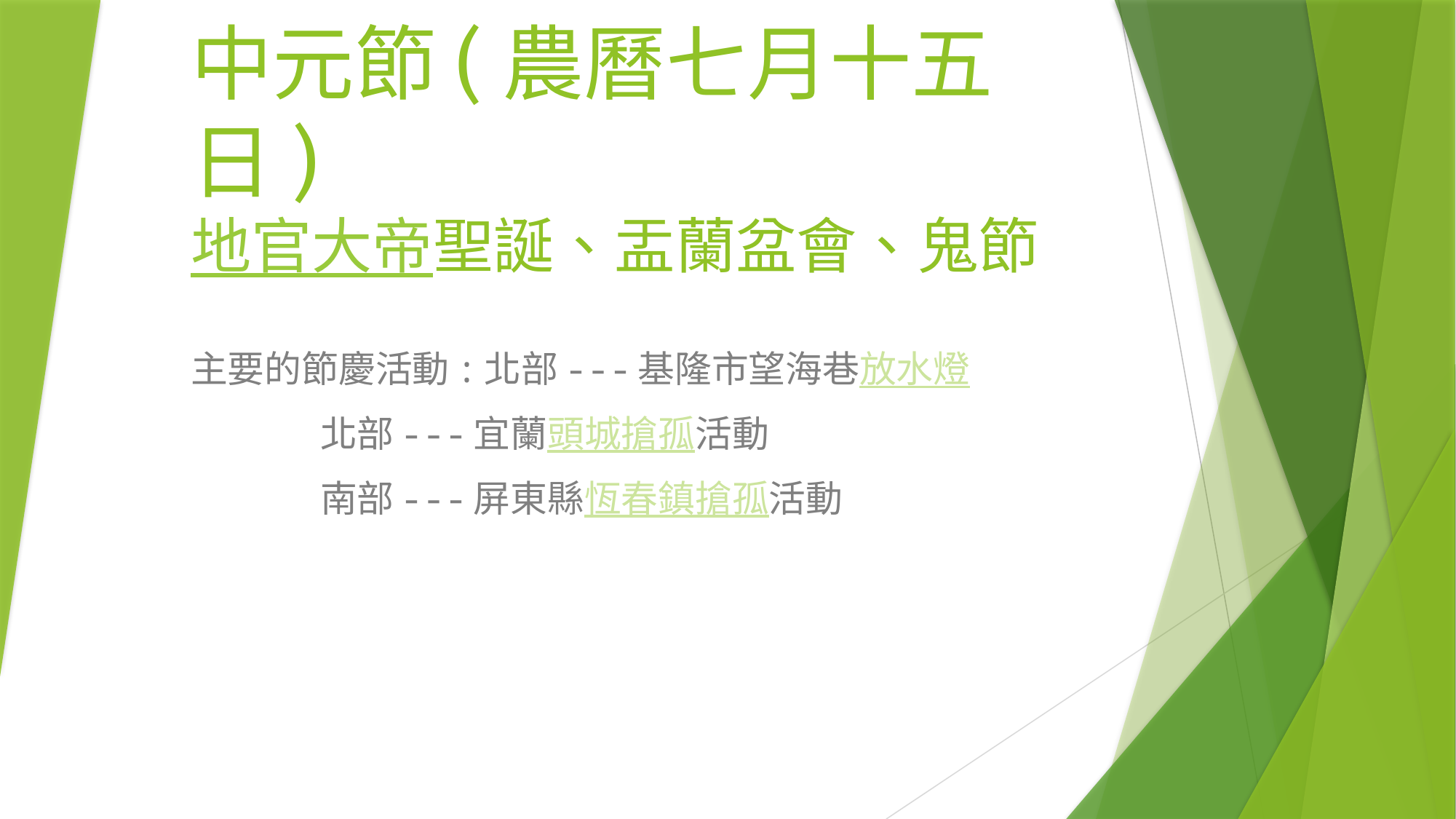

# 中元節(農曆七月十五日) 地官大帝聖誕、盂蘭盆會、鬼節
主要的節慶活動:北部---基隆市望海巷放水燈
               北部---宜蘭頭城搶孤活動
               南部---屏東縣恆春鎮搶孤活動